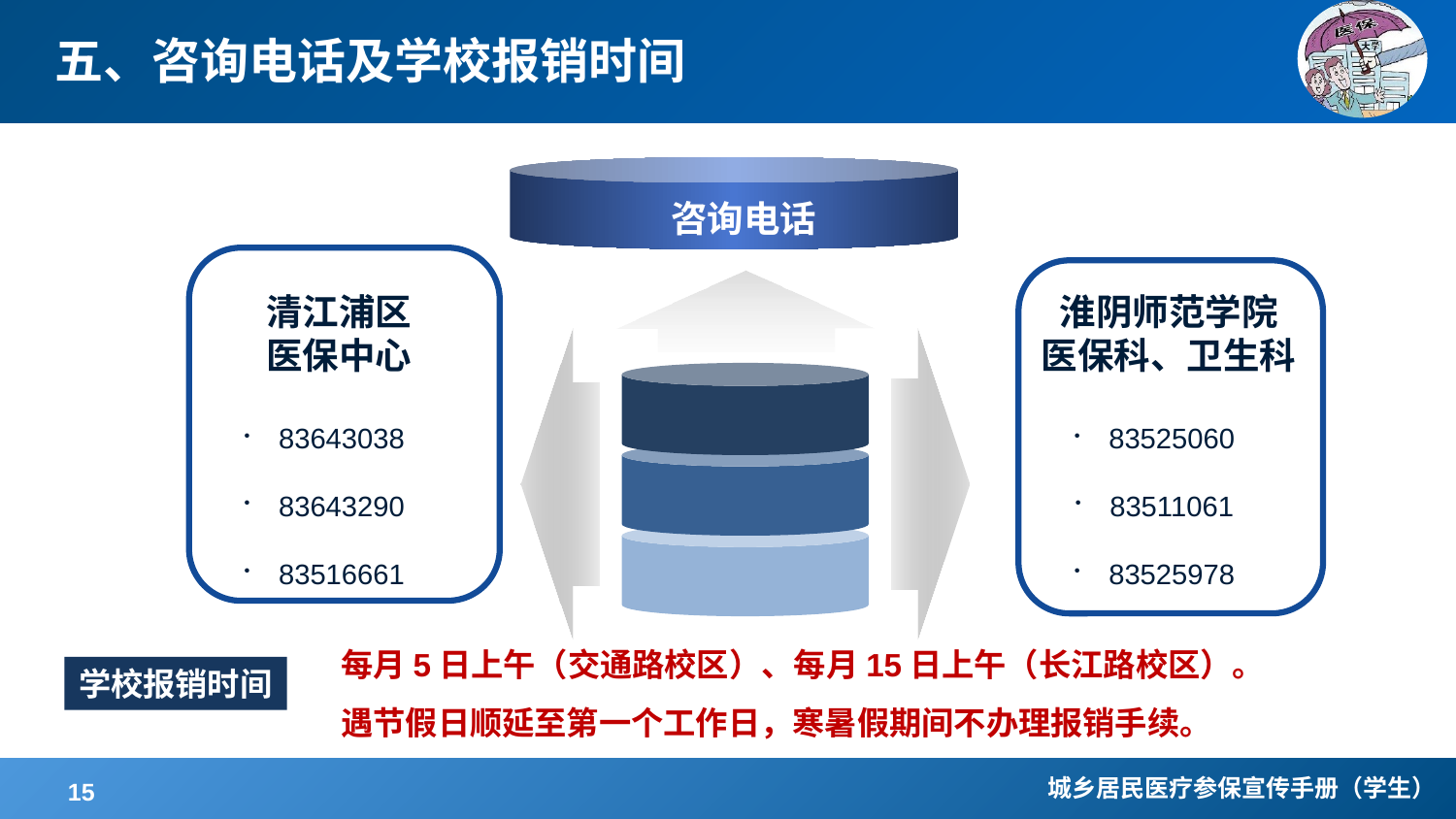

# 五、咨询电话及学校报销时间

咨询电话

清江浦区
医保中心

83643038

83643290

83516661
淮阴师范学院
医保科、卫生科

83525060

83511061

83525978
每月5日上午（交通路校区）、每月15日上午（长江路校区）。
遇节假日顺延至第一个工作日，寒暑假期间不办理报销手续。
学校报销时间